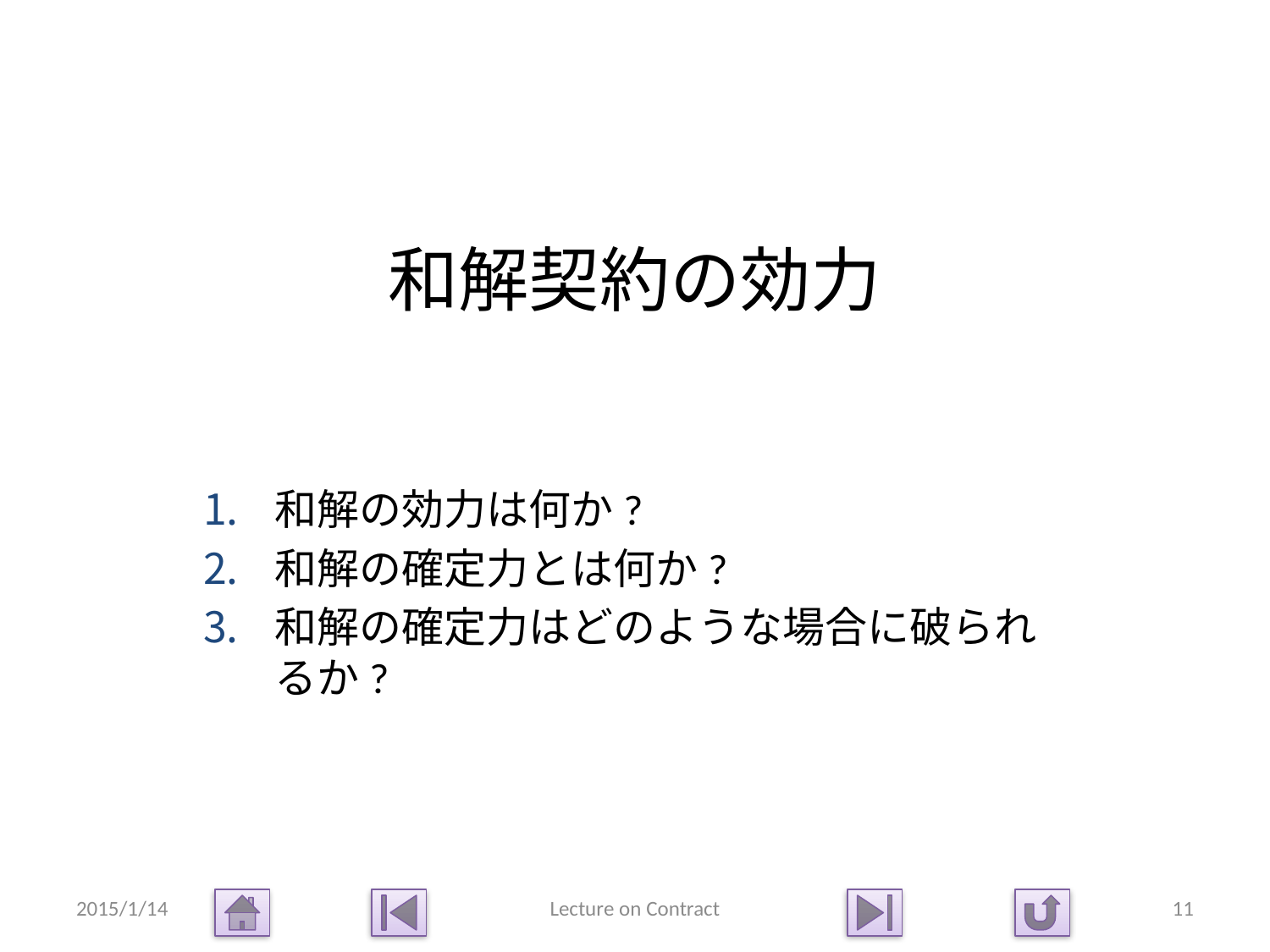

# 和解契約の効力
和解の効力は何か?
和解の確定力とは何か?
和解の確定力はどのような場合に破られるか?
2015/1/14
Lecture on Contract
11